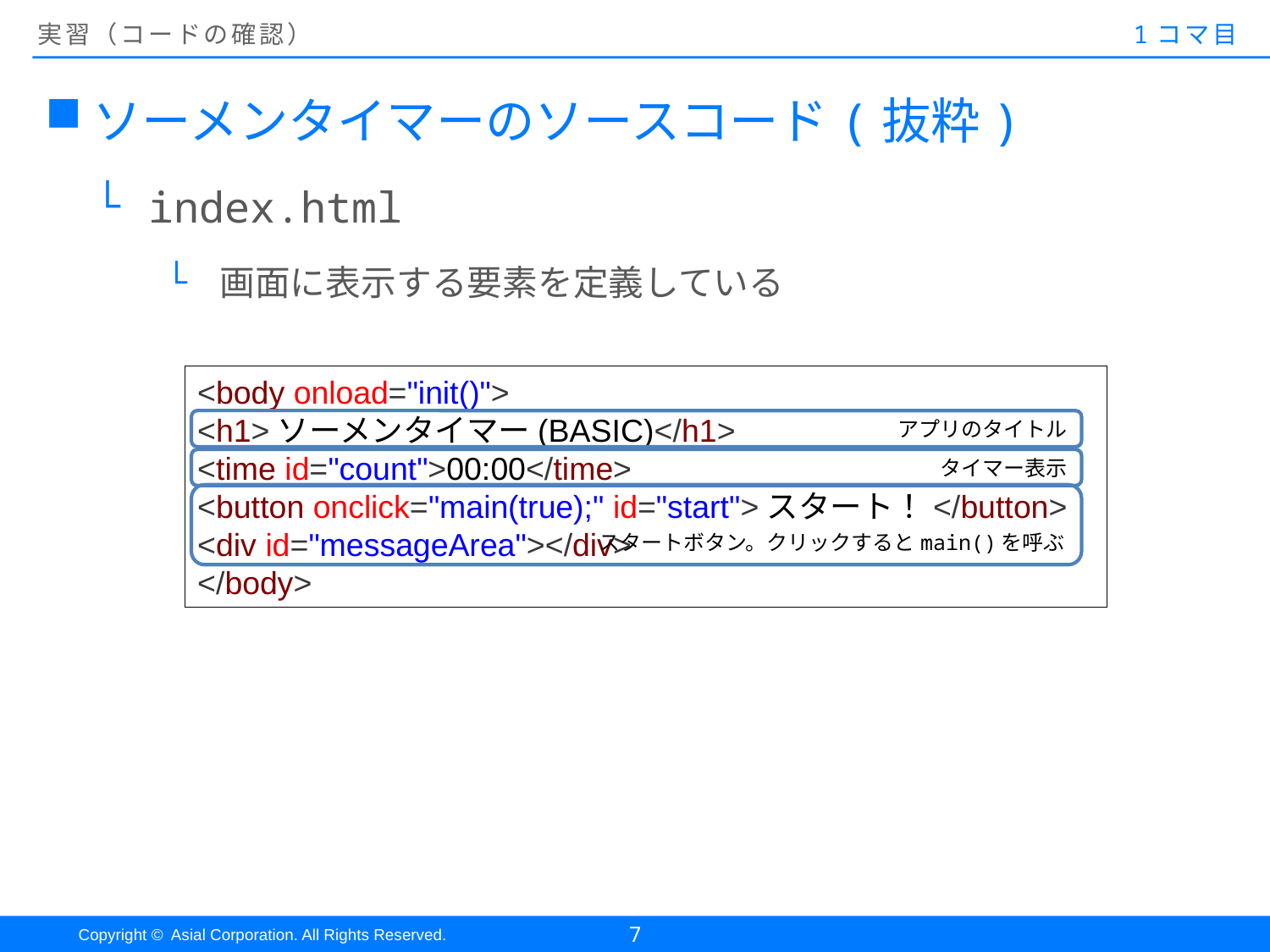

# 実習（コードの確認）
1コマ目
ソーメンタイマーのソースコード(抜粋)
index.html
画面に表示する要素を定義している
<body onload="init()">
<h1>ソーメンタイマー(BASIC)</h1>
<time id="count">00:00</time>
<button onclick="main(true);" id="start">スタート！</button>
<div id="messageArea"></div>
</body>
アプリのタイトル
タイマー表示
スタートボタン。クリックするとmain()を呼ぶ
7